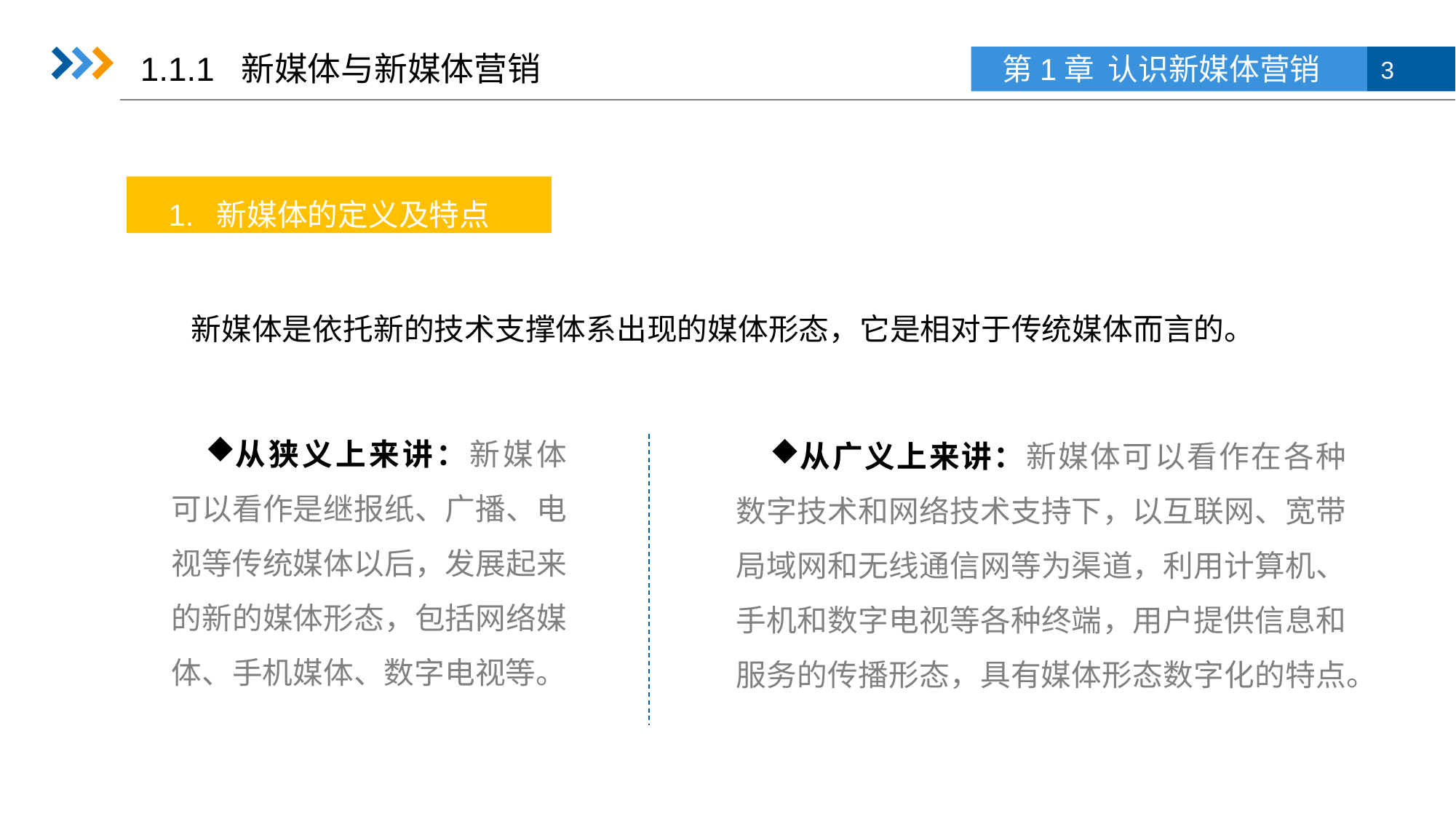

1.1.1  新媒体与新媒体营销
1. 新媒体的定义及特点
新媒体是依托新的技术支撑体系出现的媒体形态，它是相对于传统媒体而言的。
从狭义上来讲：新媒体可以看作是继报纸、广播、电视等传统媒体以后，发展起来的新的媒体形态，包括网络媒体、手机媒体、数字电视等。
从广义上来讲：新媒体可以看作在各种数字技术和网络技术支持下，以互联网、宽带局域网和无线通信网等为渠道，利用计算机、手机和数字电视等各种终端，用户提供信息和服务的传播形态，具有媒体形态数字化的特点。